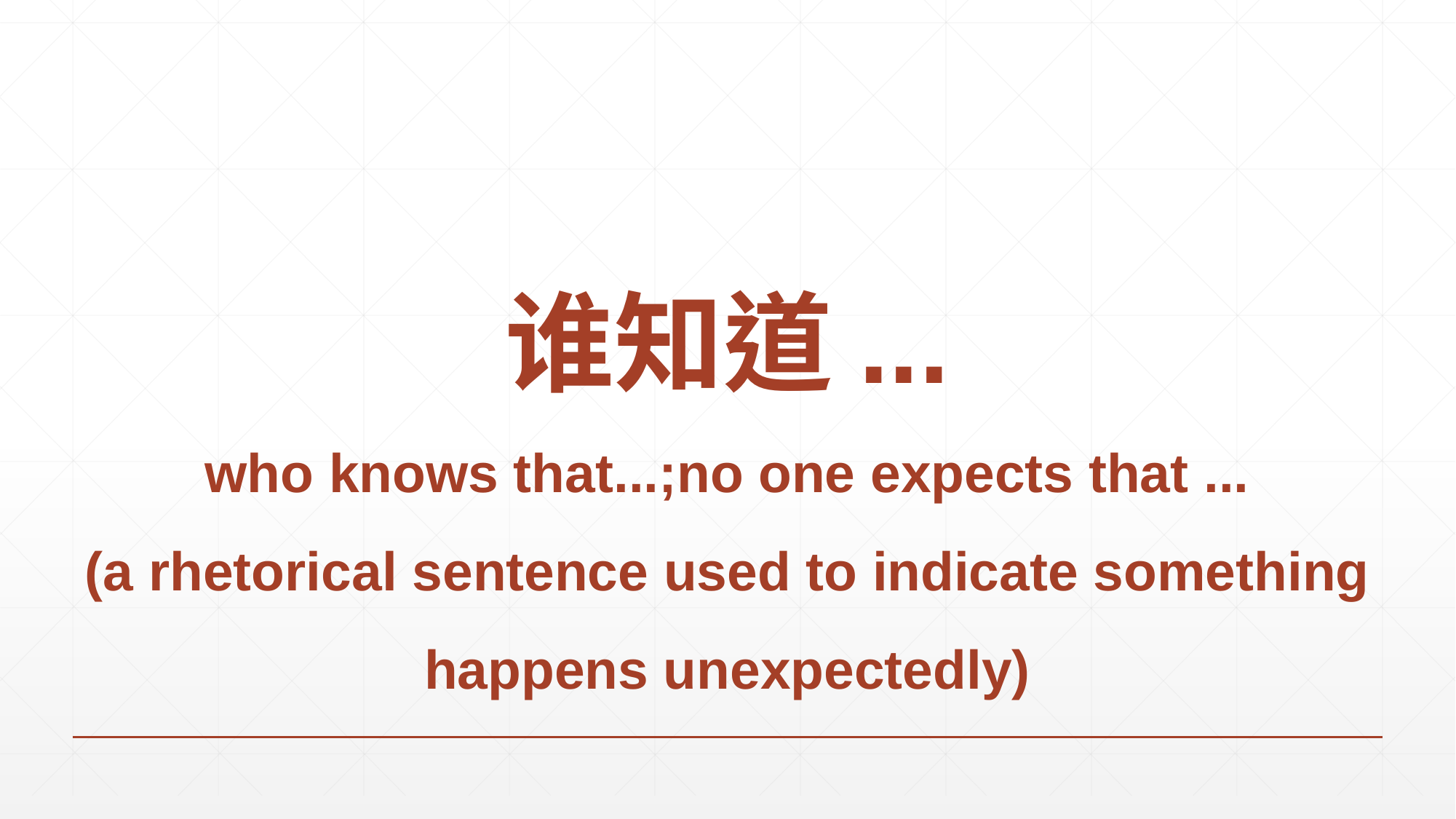

# 谁知道... who knows that...;no one expects that ... (a rhetorical sentence used to indicate something happens unexpectedly)